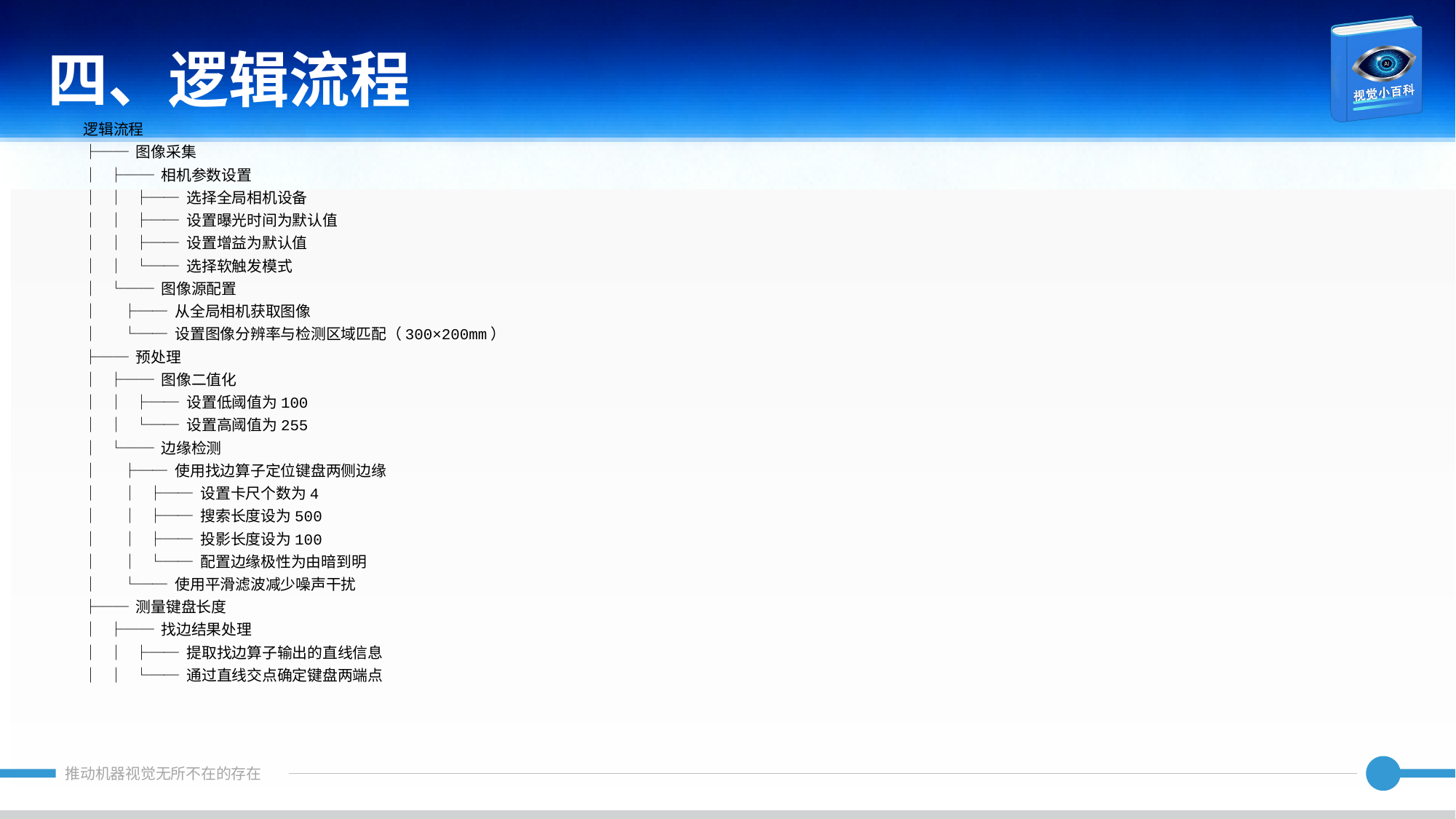

四、逻辑流程

逻辑流程
├── 图像采集
│   ├── 相机参数设置
│   │   ├── 选择全局相机设备
│   │   ├── 设置曝光时间为默认值
│   │   ├── 设置增益为默认值
│   │   └── 选择软触发模式
│   └── 图像源配置
│       ├── 从全局相机获取图像
│       └── 设置图像分辨率与检测区域匹配（300×200mm）
├── 预处理
│   ├── 图像二值化
│   │   ├── 设置低阈值为100
│   │   └── 设置高阈值为255
│   └── 边缘检测
│       ├── 使用找边算子定位键盘两侧边缘
│       │   ├── 设置卡尺个数为4
│       │   ├── 搜索长度设为500
│       │   ├── 投影长度设为100
│       │   └── 配置边缘极性为由暗到明
│       └── 使用平滑滤波减少噪声干扰
├── 测量键盘长度
│   ├── 找边结果处理
│   │   ├── 提取找边算子输出的直线信息
│   │   └── 通过直线交点确定键盘两端点
8